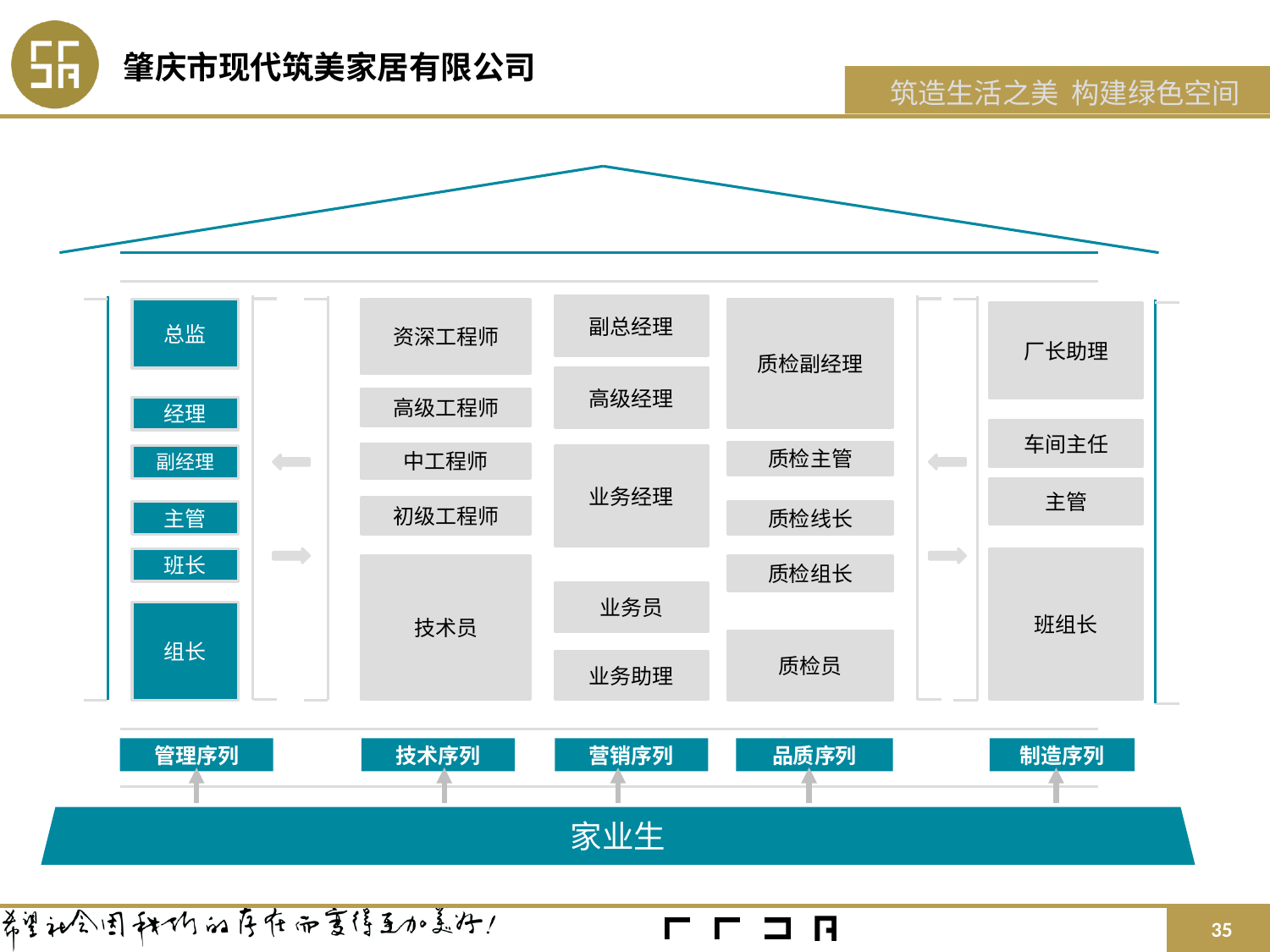

副总经理
总监
资深工程师
质检副经理
厂长助理
高级经理
高级工程师
经理
车间主任
质检主管
中工程师
副经理
业务经理

主管
初级工程师
主管
质检线长
班长

班组长
技术员
质检组长
业务员
组长
质检员
业务助理
管理序列
技术序列
营销序列
品质序列
制造序列
家业生
35